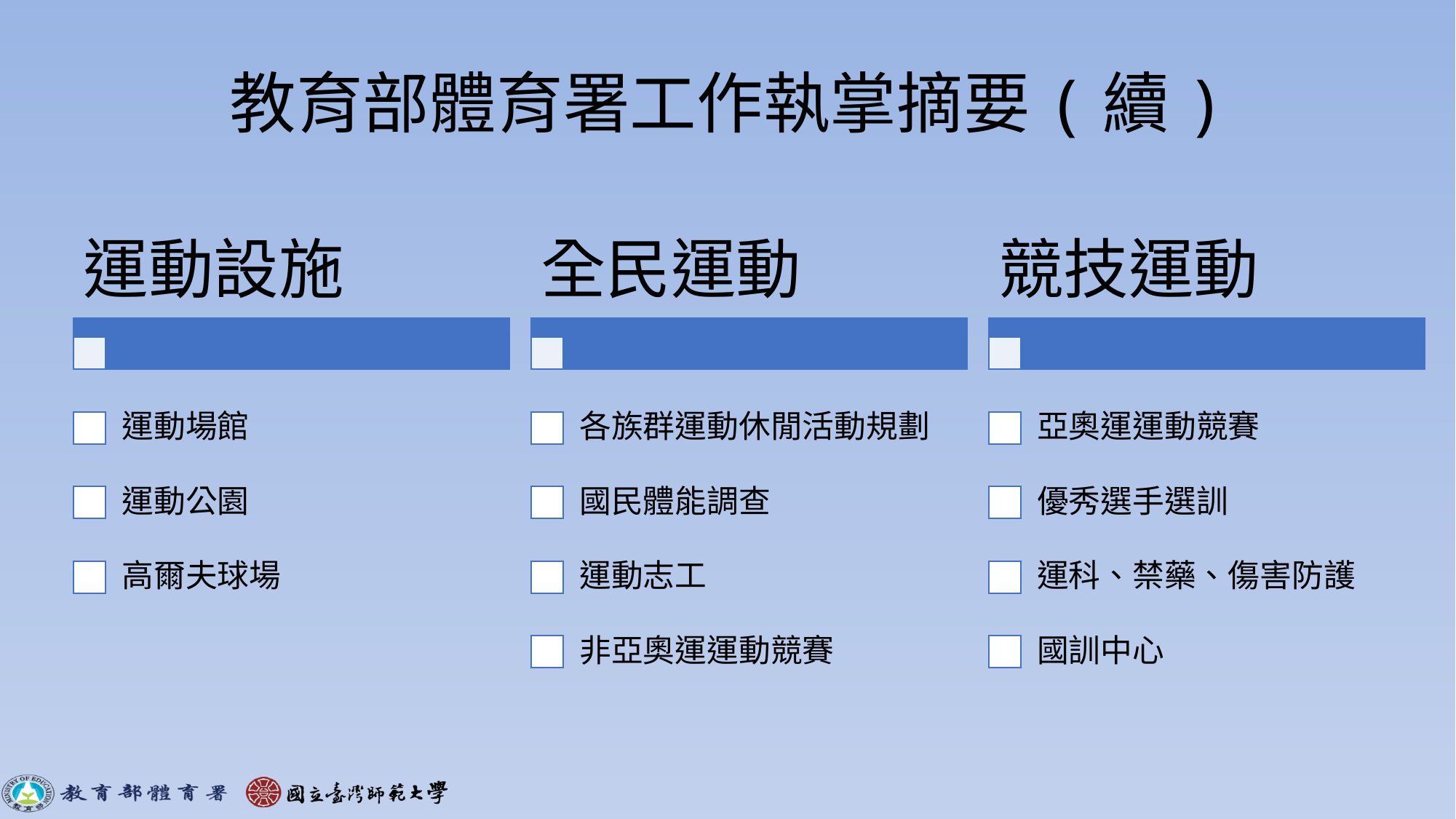

# 教育部體育署工作執掌摘要(續)

運動設施
運動場館
運動公園
高爾夫球場
全民運動
各族群運動休閒活動規劃
國民體能調查
運動志工
非亞奧運運動競賽
競技運動
亞奧運運動競賽
優秀選手選訓
運科、禁藥、傷害防護
國訓中心